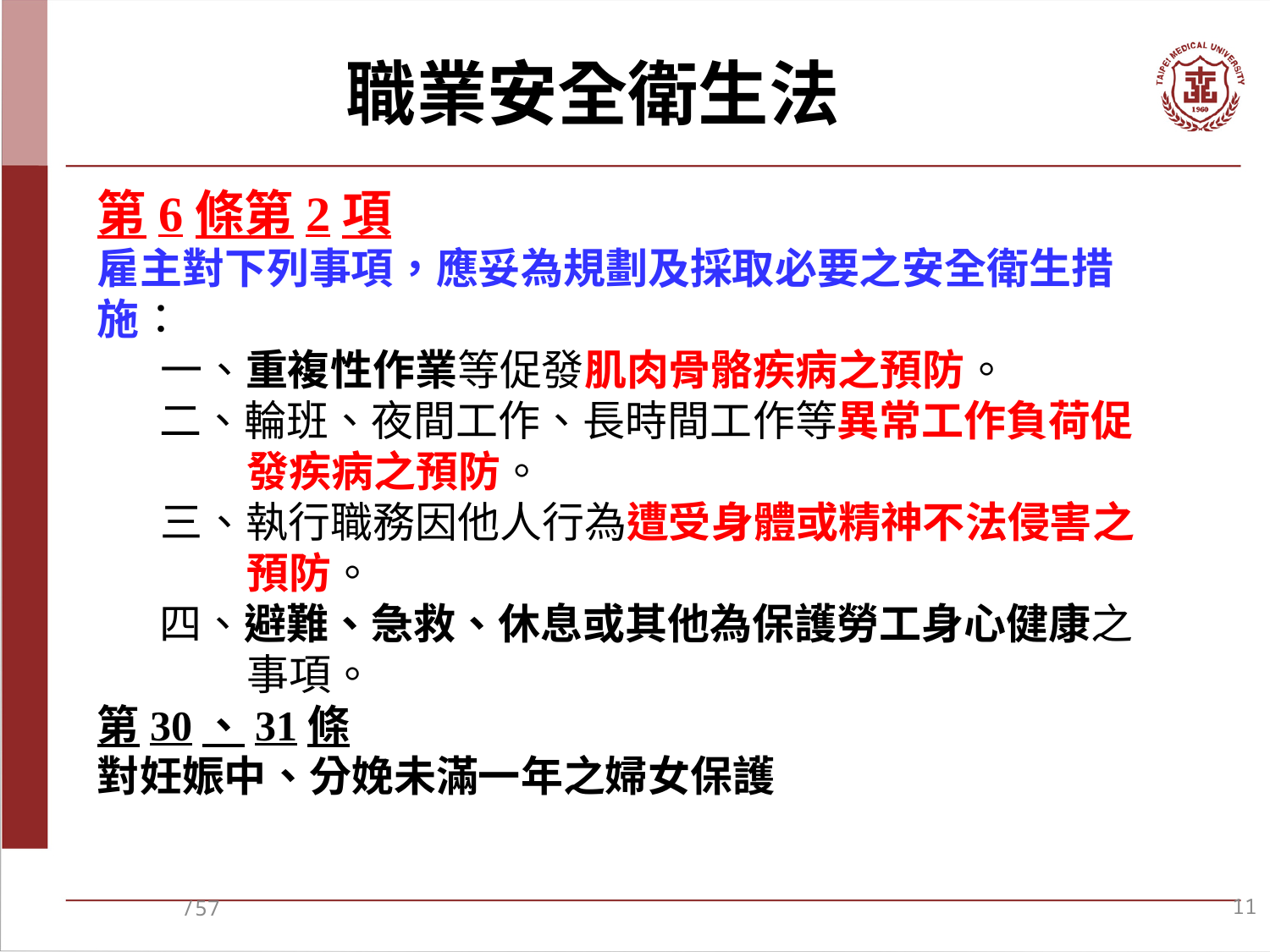

# 職業安全衛生法
第6條第2項
雇主對下列事項，應妥為規劃及採取必要之安全衛生措施：
一、重複性作業等促發肌肉骨骼疾病之預防。
二、輪班、夜間工作、長時間工作等異常工作負荷促發疾病之預防。
三、執行職務因他人行為遭受身體或精神不法侵害之預防。
四、避難、急救、休息或其他為保護勞工身心健康之事項。
第30、31條
對妊娠中、分娩未滿一年之婦女保護

/57
11